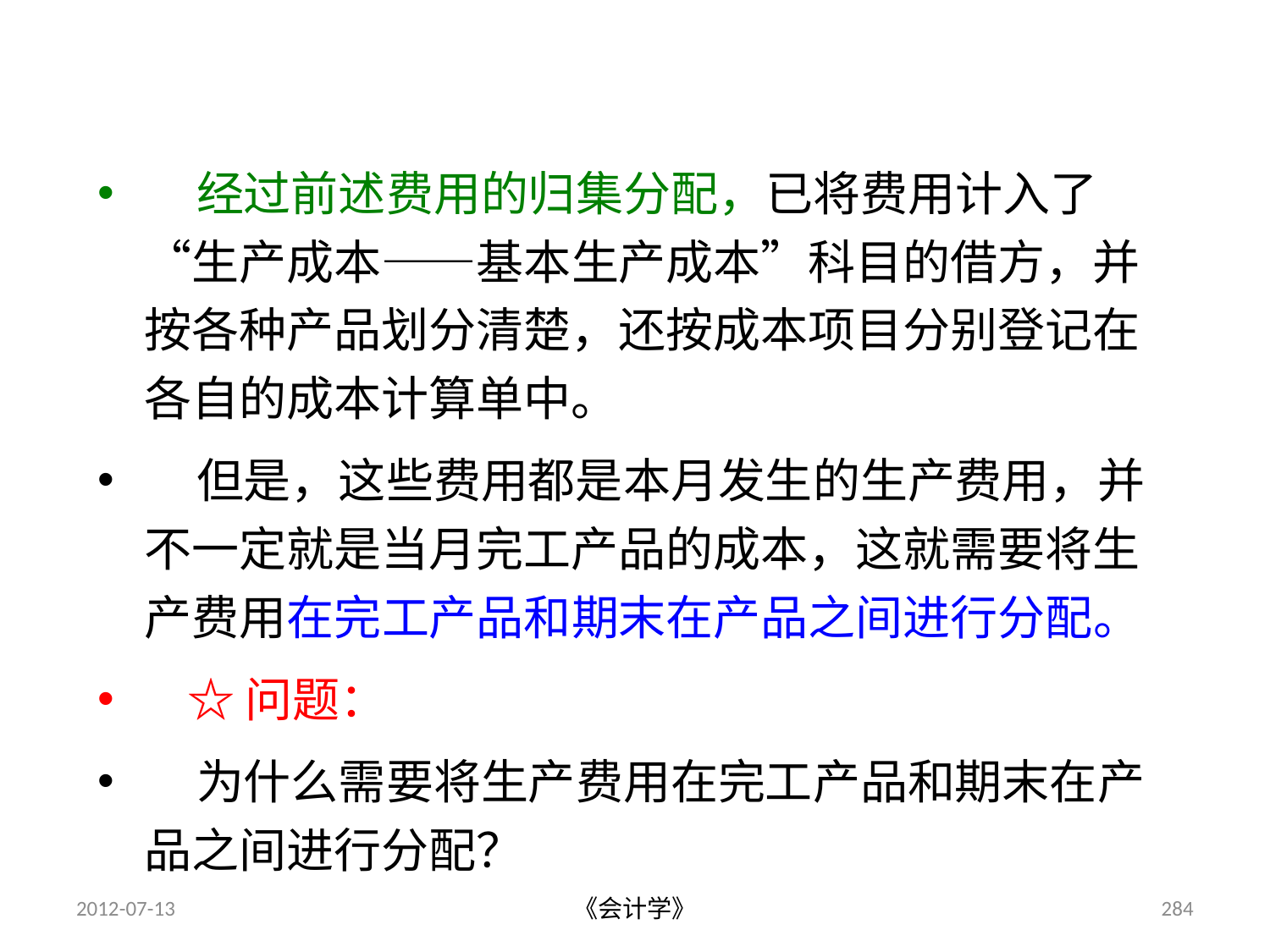

经过前述费用的归集分配，已将费用计入了“生产成本——基本生产成本”科目的借方，并按各种产品划分清楚，还按成本项目分别登记在各自的成本计算单中。
    但是，这些费用都是本月发生的生产费用，并不一定就是当月完工产品的成本，这就需要将生产费用在完工产品和期末在产品之间进行分配。
    ☆问题：
    为什么需要将生产费用在完工产品和期末在产品之间进行分配？

2012-07-13
《会计学》
284